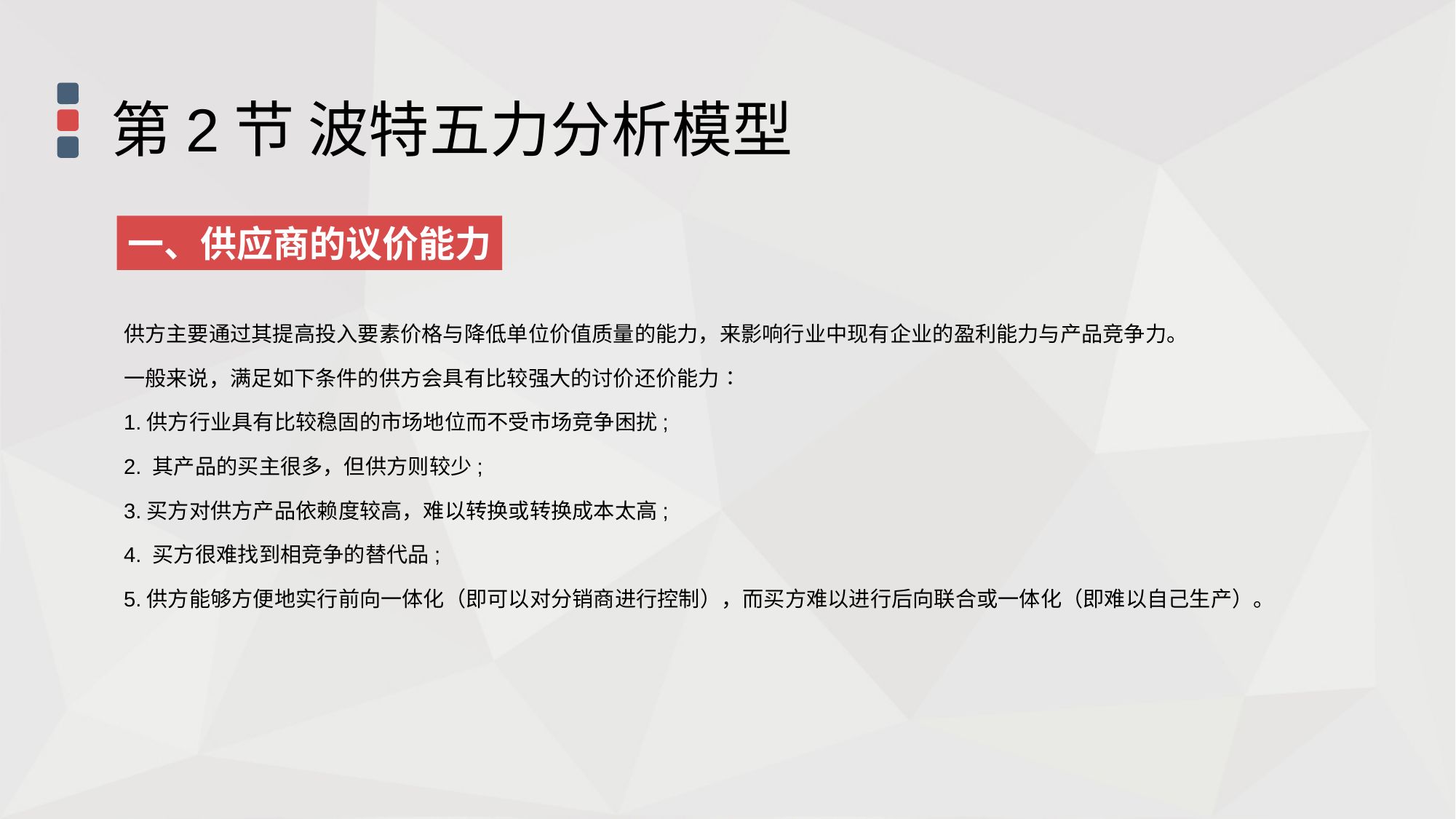

第2节 波特五力分析模型
一、供应商的议价能力
供方主要通过其提高投入要素价格与降低单位价值质量的能力，来影响行业中现有企业的盈利能力与产品竞争力。
一般来说，满足如下条件的供方会具有比较强大的讨价还价能力∶
1.供方行业具有比较稳固的市场地位而不受市场竞争困扰;
2. 其产品的买主很多，但供方则较少;
3.买方对供方产品依赖度较高，难以转换或转换成本太高;
4. 买方很难找到相竞争的替代品;
5.供方能够方便地实行前向一体化（即可以对分销商进行控制），而买方难以进行后向联合或一体化（即难以自己生产）。